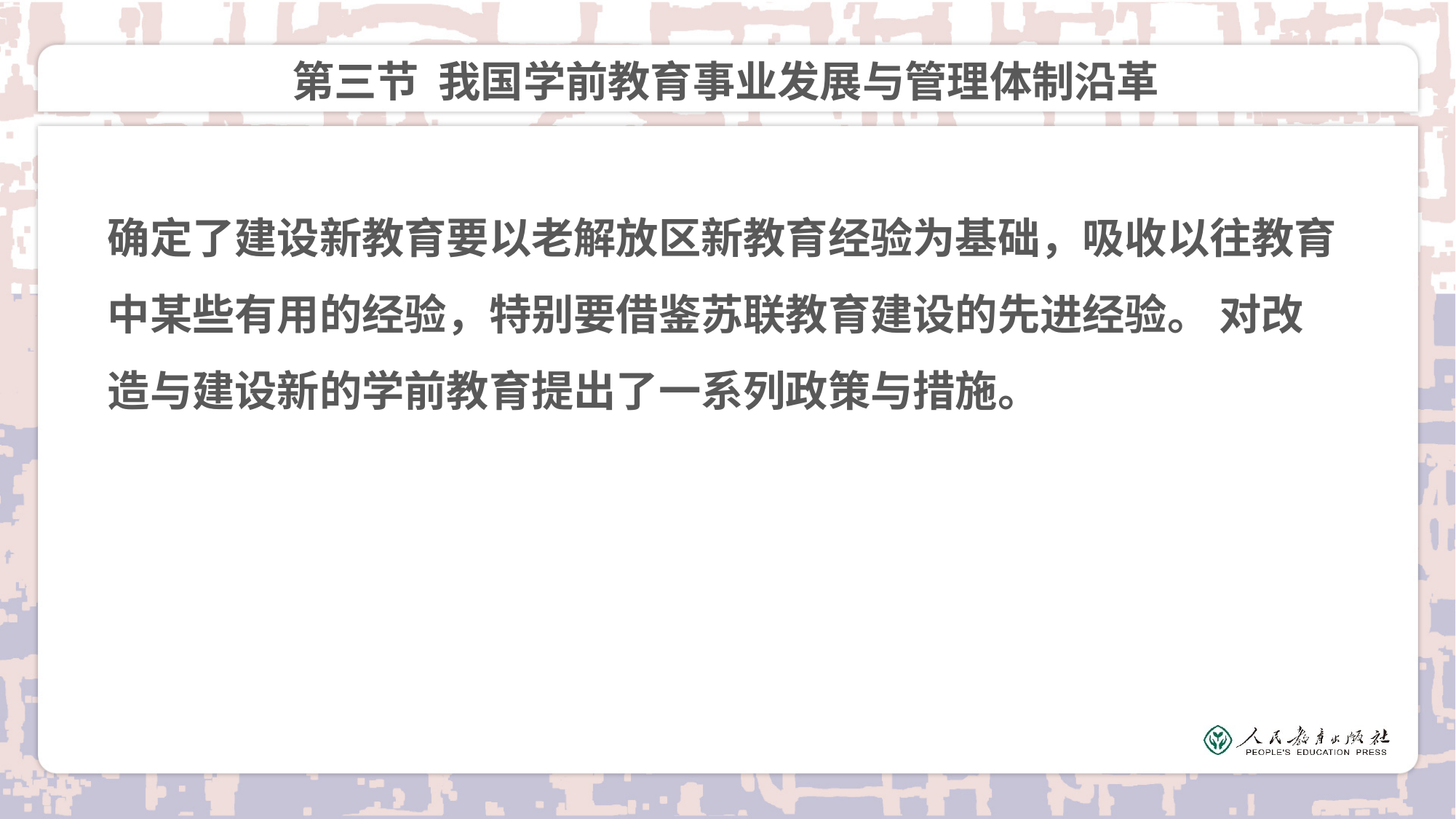

# 第三节  我国学前教育事业发展与管理体制沿革
确定了建设新教育要以老解放区新教育经验为基础，吸收以往教育中某些有用的经验，特别要借鉴苏联教育建设的先进经验。 对改造与建设新的学前教育提出了一系列政策与措施。